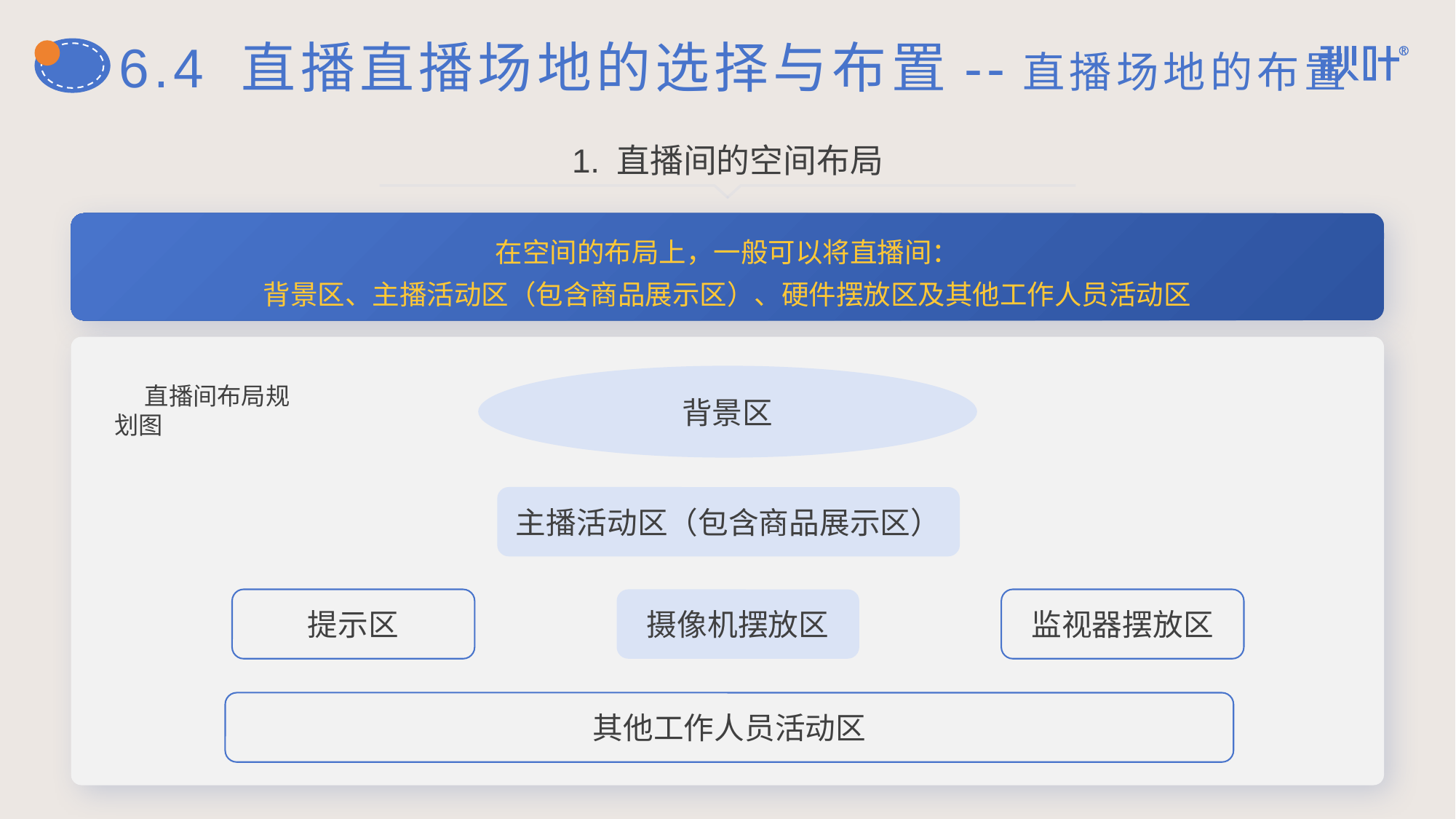

# 6.4 直播直播场地的选择与布置--直播场地的布置
1. 直播间的空间布局

在空间的布局上，一般可以将直播间：
背景区、主播活动区（包含商品展示区）、硬件摆放区及其他工作人员活动区

背景区
直播间布局规划图
主播活动区（包含商品展示区）
提示区
摄像机摆放区
监视器摆放区
其他工作人员活动区